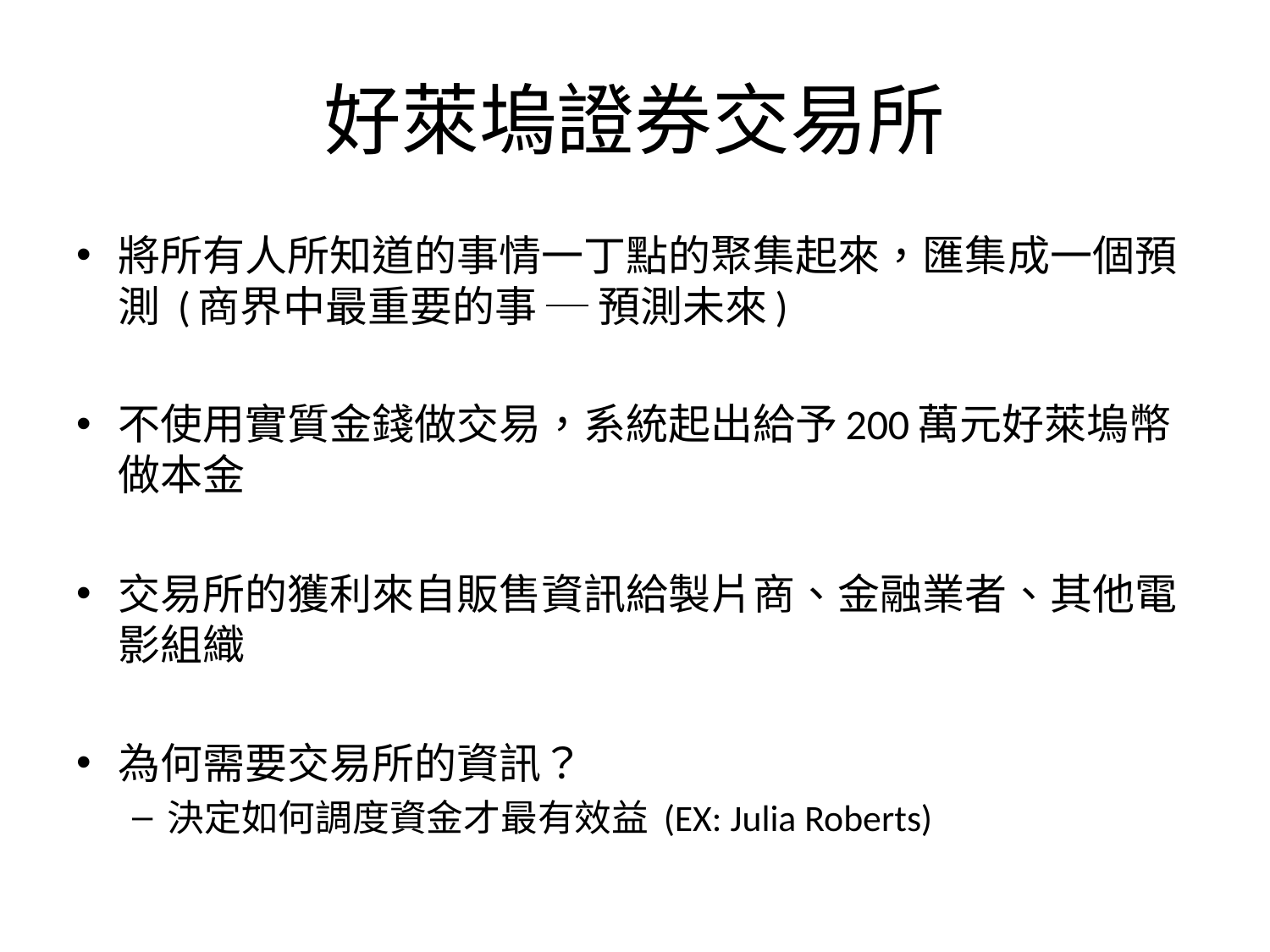

# 好萊塢證券交易所
將所有人所知道的事情一丁點的聚集起來，匯集成一個預測 (商界中最重要的事 ─ 預測未來)

不使用實質金錢做交易，系統起出給予200萬元好萊塢幣做本金

交易所的獲利來自販售資訊給製片商、金融業者、其他電影組織

為何需要交易所的資訊？
決定如何調度資金才最有效益 (EX: Julia Roberts)